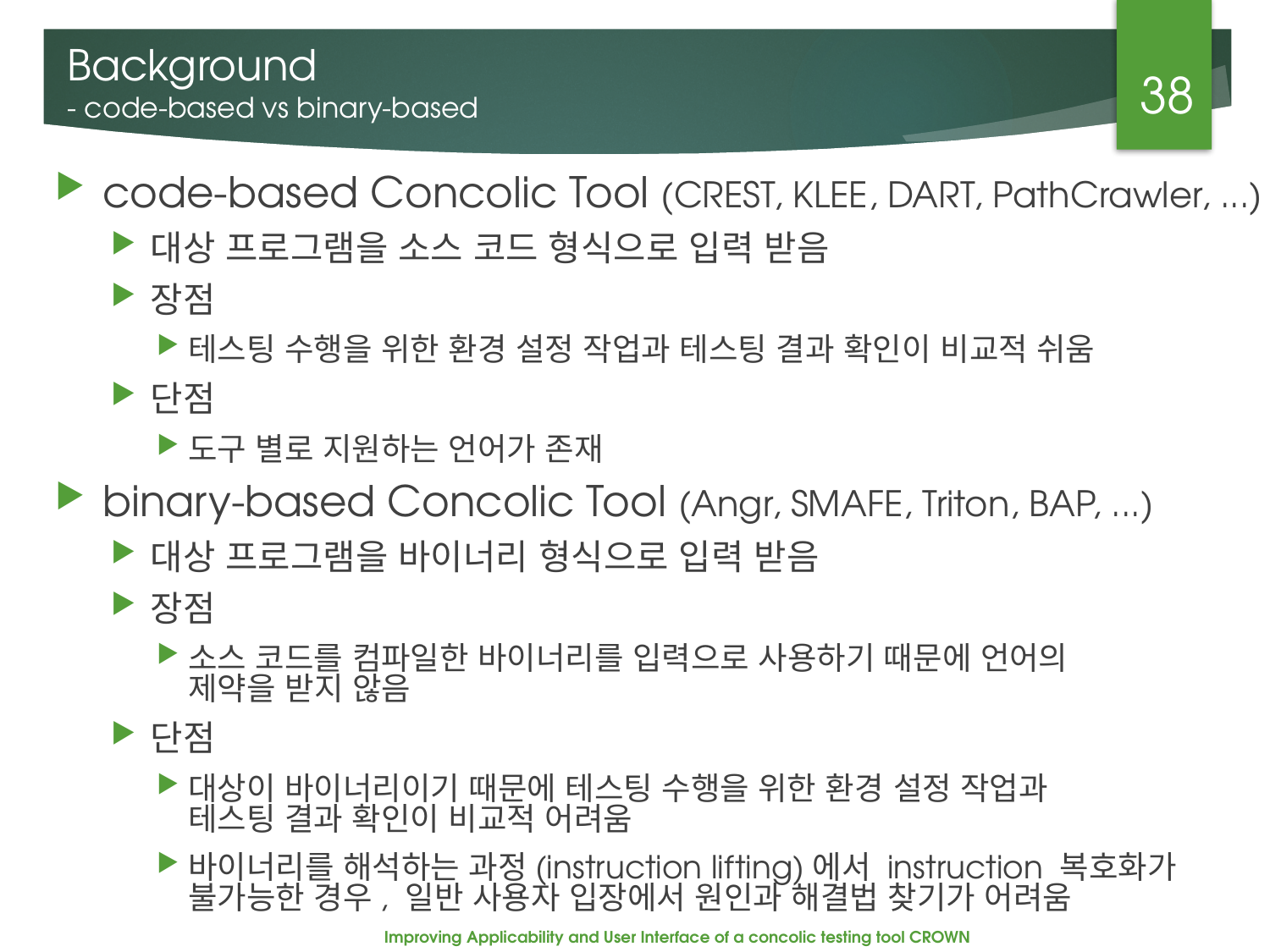

38
# Background - code-based vs binary-based
code-based Concolic Tool (CREST, KLEE, DART, PathCrawler, ...)
대상 프로그램을 소스 코드 형식으로 입력 받음
장점
테스팅 수행을 위한 환경 설정 작업과 테스팅 결과 확인이 비교적 쉬움
단점
도구 별로 지원하는 언어가 존재
binary-based Concolic Tool (Angr, SMAFE, Triton, BAP, ...)
대상 프로그램을 바이너리 형식으로 입력 받음
장점
소스 코드를 컴파일한 바이너리를 입력으로 사용하기 때문에 언어의
제약을 받지 않음
단점
대상이 바이너리이기 때문에 테스팅 수행을 위한 환경 설정 작업과
테스팅 결과 확인이 비교적 어려움
바이너리를 해석하는 과정(instruction lifting)에서 instruction 복호화가
불가능한 경우, 일반 사용자 입장에서 원인과 해결법 찾기가 어려움

Improving Applicability and User Interface of a concolic testing tool CROWN